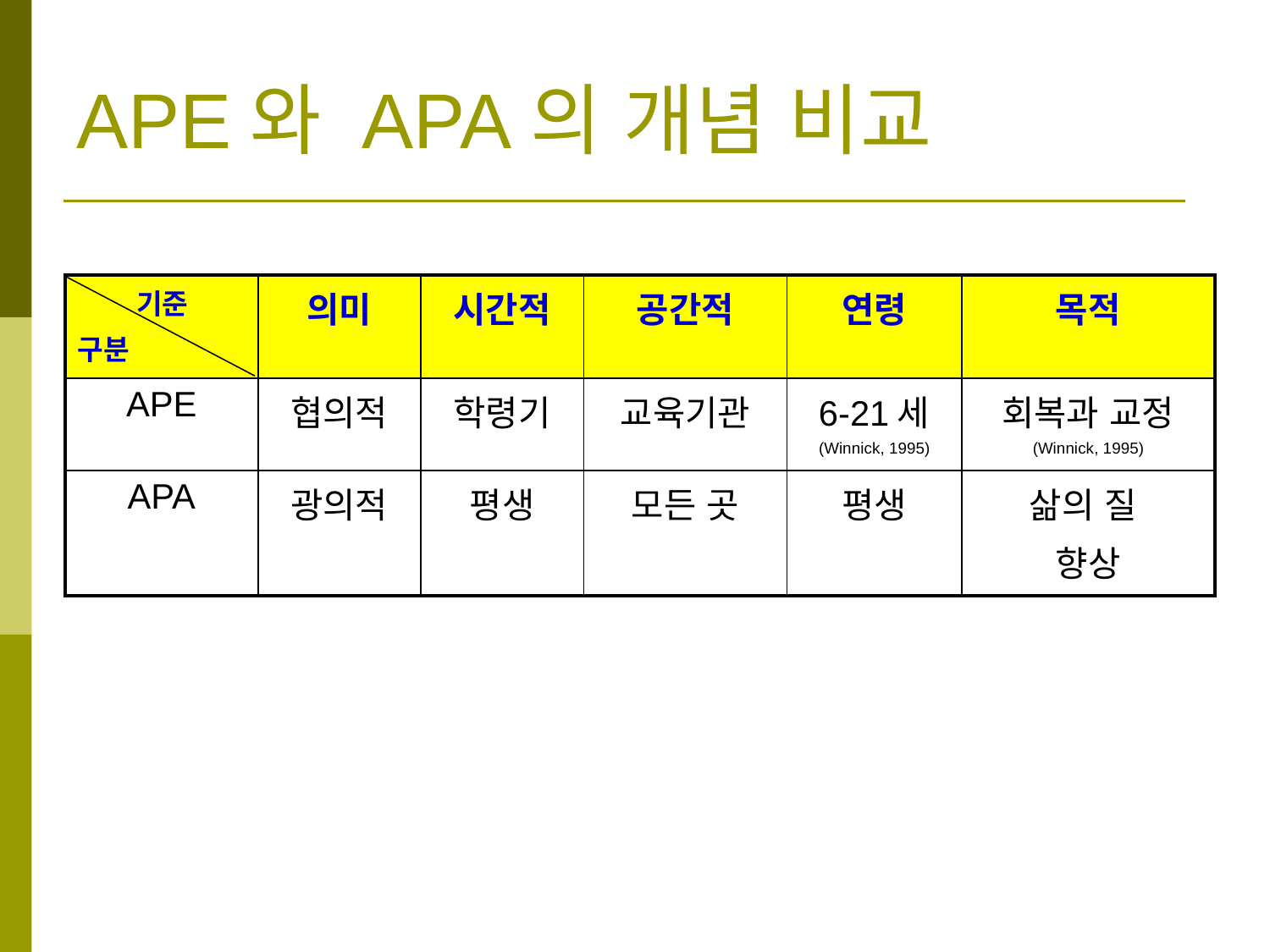

APE와 APA의 개념 비교
| 기준 구분 | 의미 | 시간적 | 공간적 | 연령 | 목적 |
| --- | --- | --- | --- | --- | --- |
| APE | 협의적 | 학령기 | 교육기관 | 6-21세 (Winnick, 1995) | 회복과 교정 (Winnick, 1995) |
| APA | 광의적 | 평생 | 모든 곳 | 평생 | 삶의 질 향상 |